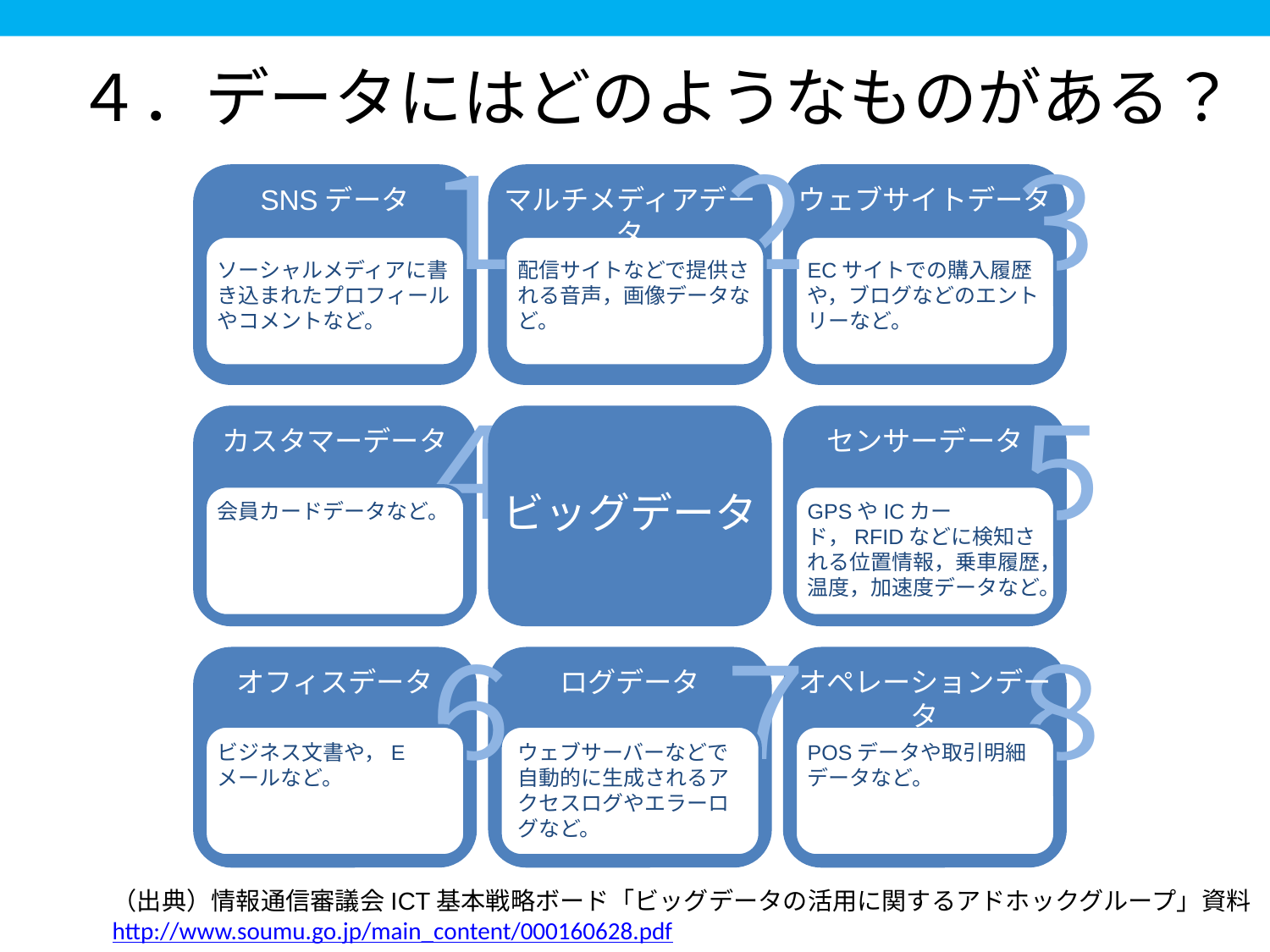

４．データにはどのようなものがある？
１
２
３

SNSデータ
マルチメディアデータ
ウェブサイトデータ

ソーシャルメディアに書き込まれたプロフィールやコメントなど。
配信サイトなどで提供される音声，画像データなど。
ECサイトでの購入履歴や，ブログなどのエントリーなど。
４
５

カスタマーデータ
センサーデータ
ビッグデータ

会員カードデータなど。
GPSやICカード，RFIDなどに検知される位置情報，乗車履歴，温度，加速度データなど。
６
７
８

オフィスデータ
ログデータ
オペレーションデータ

ビジネス文書や，Eメールなど。
ウェブサーバーなどで自動的に生成されるアクセスログやエラーログなど。
POSデータや取引明細データなど。
（出典）情報通信審議会ICT基本戦略ボード「ビッグデータの活用に関するアドホックグループ」資料
http://www.soumu.go.jp/main_content/000160628.pdf